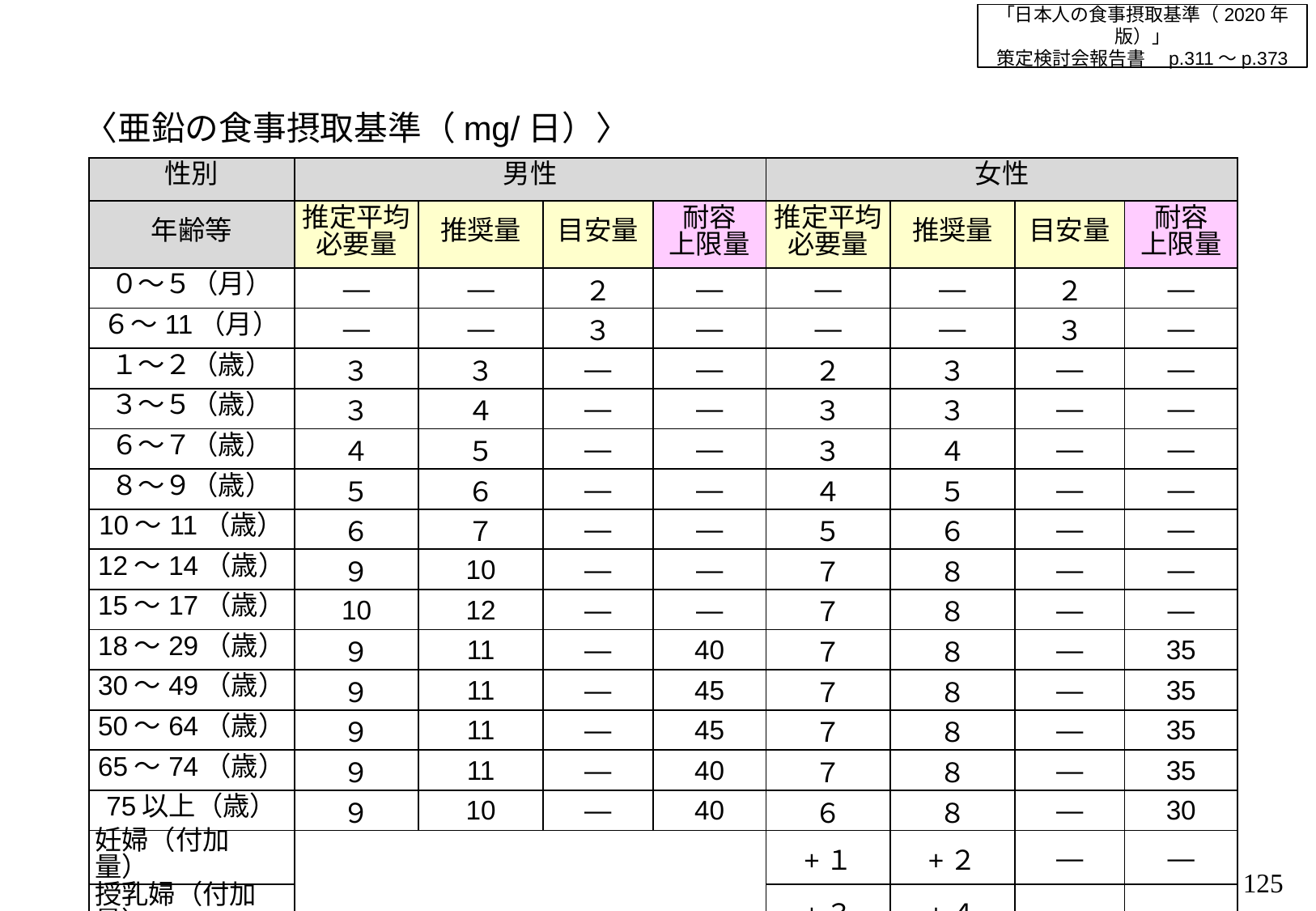

「日本人の食事摂取基準（2020年版）」
策定検討会報告書　p.311～p.373
〈亜鉛の食事摂取基準（mg/日）〉
| 性別 | 男性 |  |  |  | 女性 |  |  |  |
| --- | --- | --- | --- | --- | --- | --- | --- | --- |
| 年齢等 | 推定平均必要量 | 推奨量 | 目安量 | 耐容 上限量 | 推定平均必要量 | 推奨量 | 目安量 | 耐容 上限量 |
| ０～５（月） | ― | ― | ２ | ― | ― | ― | ２ | ― |
| ６～11（月） | ― | ― | ３ | ― | ― | ― | ３ | ― |
| １～２（歳） | ３ | ３ | ― | ― | ２ | ３ | ― | ― |
| ３～５（歳） | ３ | ４ | ― | ― | ３ | ３ | ― | ― |
| ６～７（歳） | ４ | ５ | ― | ― | ３ | ４ | ― | ― |
| ８～９（歳） | ５ | ６ | ― | ― | ４ | ５ | ― | ― |
| 10～11（歳） | ６ | ７ | ― | ― | ５ | ６ | ― | ― |
| 12～14（歳） | ９ | 10 | ― | ― | ７ | ８ | ― | ― |
| 15～17（歳） | 10 | 12 | ― | ― | ７ | ８ | ― | ― |
| 18～29（歳） | ９ | 11 | ― | 40 | ７ | ８ | ― | 35 |
| 30～49（歳） | ９ | 11 | ― | 45 | ７ | ８ | ― | 35 |
| 50～64（歳） | ９ | 11 | ― | 45 | ７ | ８ | ― | 35 |
| 65～74（歳） | ９ | 11 | ― | 40 | ７ | ８ | ― | 35 |
| 75以上（歳） | ９ | 10 | ― | 40 | ６ | ８ | ― | 30 |
| 妊婦（付加量） |  |  |  |  | +１ | +２ | ― | ― |
| 授乳婦（付加量） |  |  |  |  | +３ | +４ | ― | ― |
125